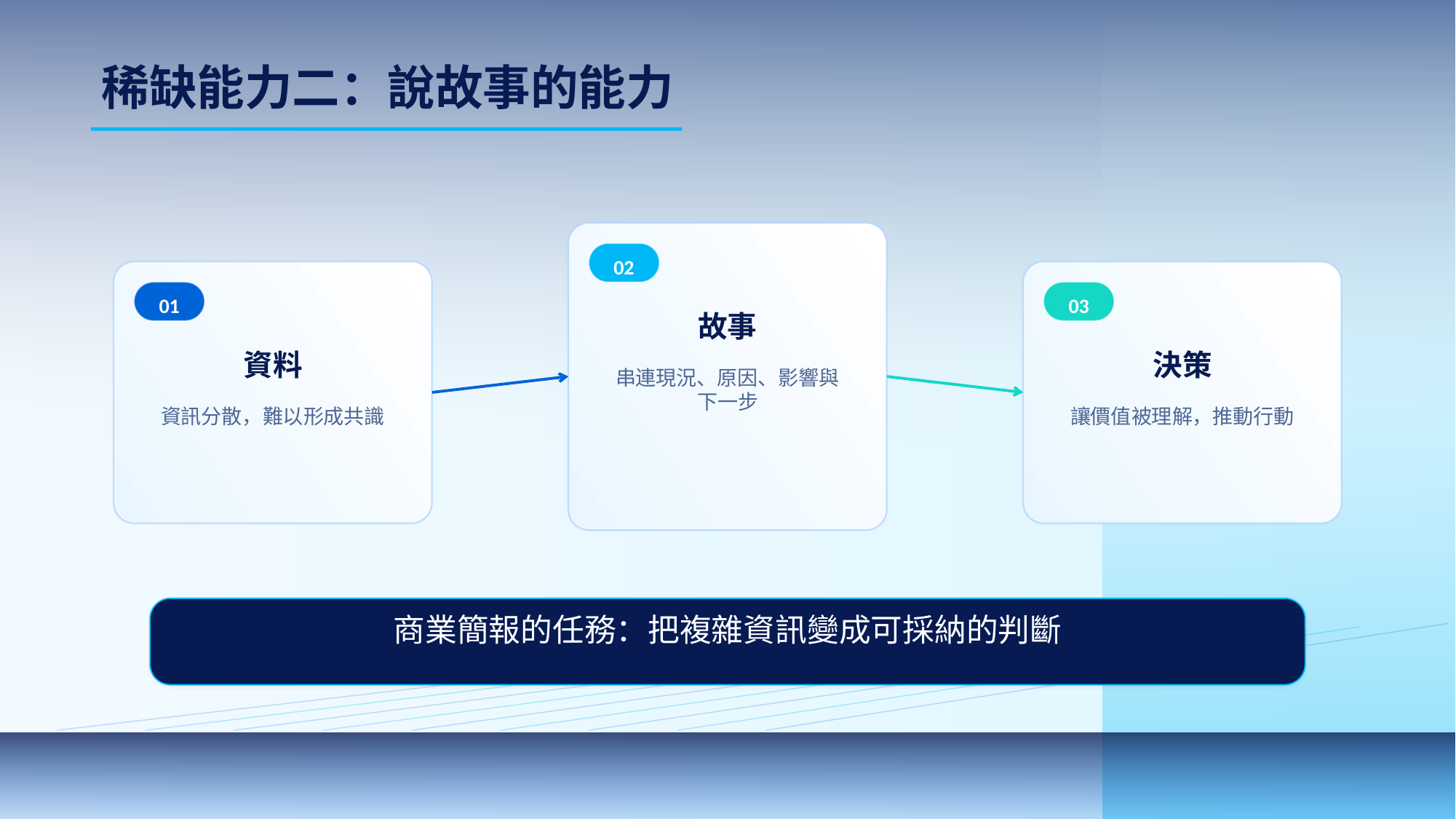

稀缺能力二：說故事的能力

02

01
03
故事
資料
決策
串連現況、原因、影響與下一步
資訊分散，難以形成共識
讓價值被理解，推動行動
商業簡報的任務：把複雜資訊變成可採納的判斷